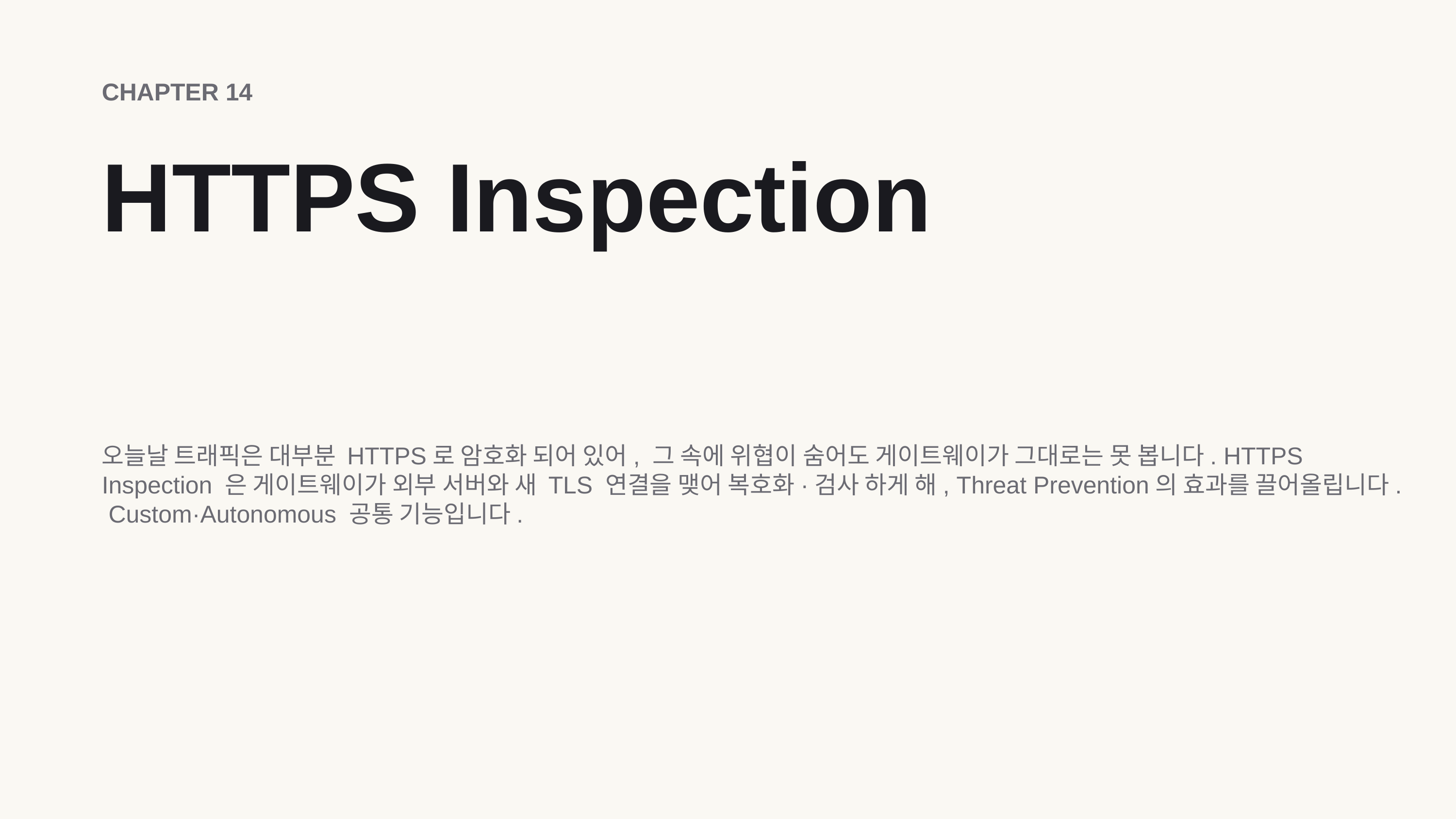

CHAPTER 14
HTTPS Inspection
오늘날 트래픽은 대부분 HTTPS로 암호화 되어 있어, 그 속에 위협이 숨어도 게이트웨이가 그대로는 못 봅니다. HTTPS Inspection 은 게이트웨이가 외부 서버와 새 TLS 연결을 맺어 복호화·검사 하게 해, Threat Prevention의 효과를 끌어올립니다. Custom·Autonomous 공통 기능입니다.